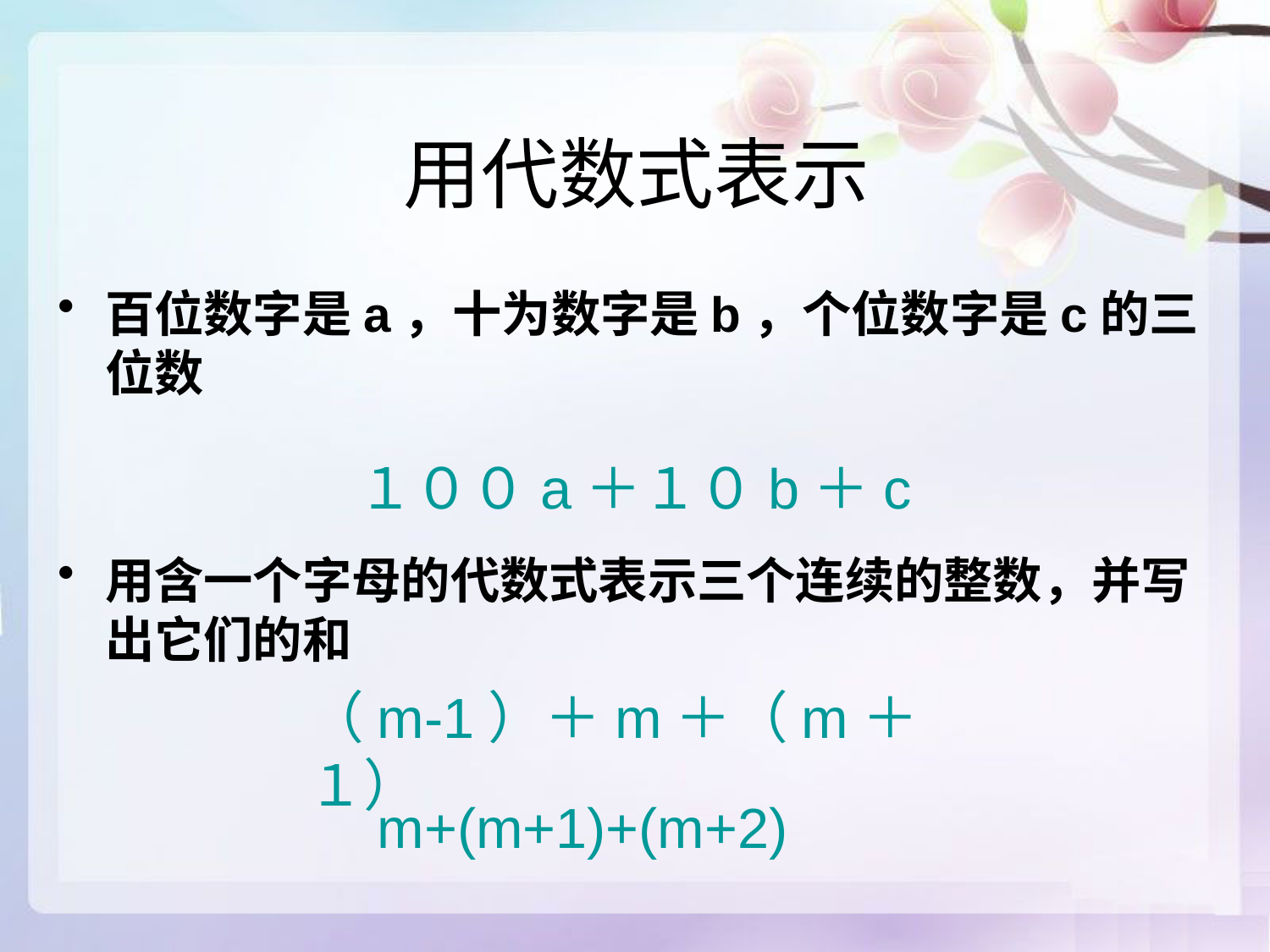

用代数式表示
百位数字是a，十为数字是b，个位数字是c的三位数

用含一个字母的代数式表示三个连续的整数，并写出它们的和
１００a＋１０b＋c
（m-1）＋m＋（m＋１）
m+(m+1)+(m+2)